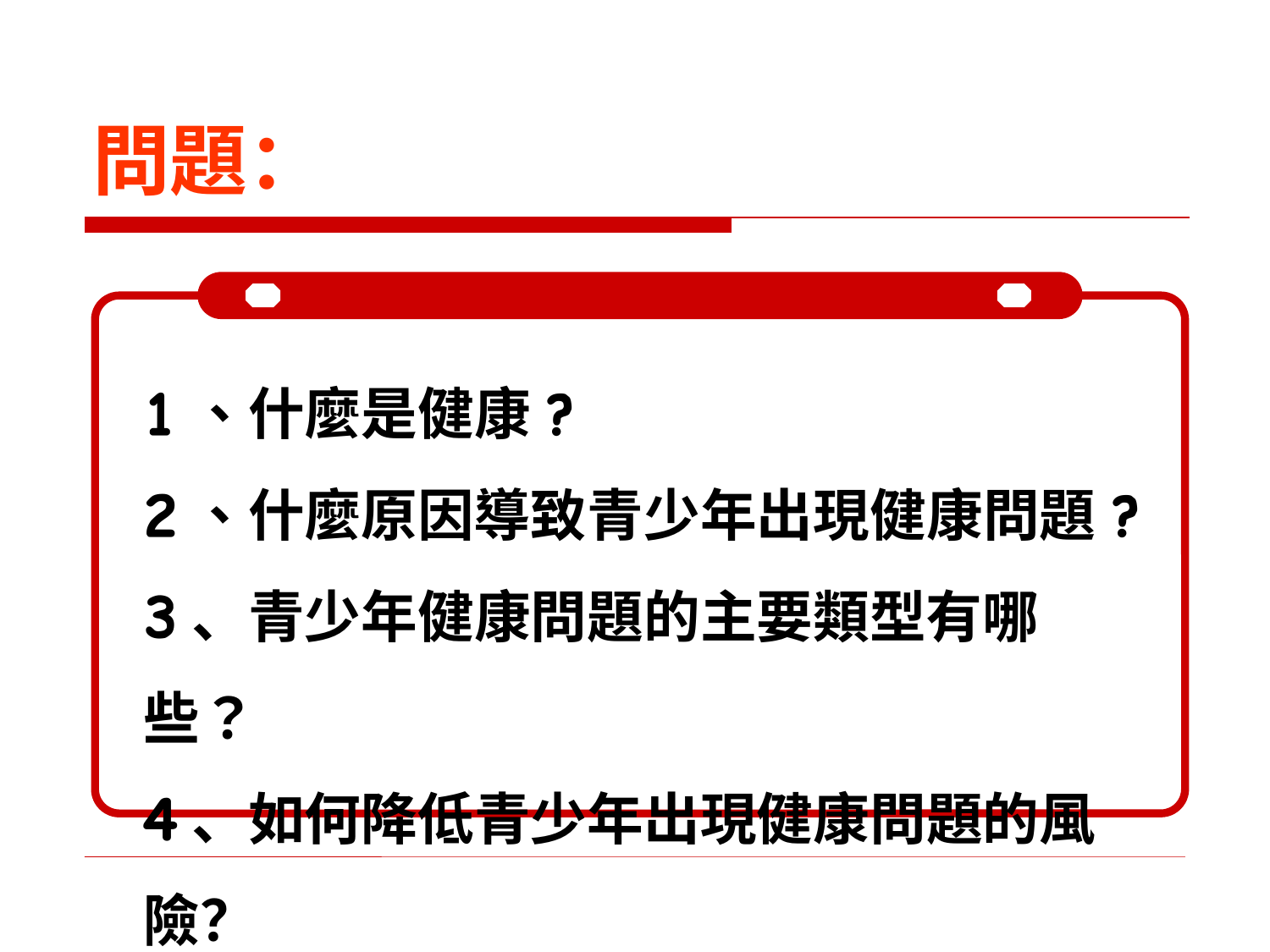

# 問題：

1、什麼是健康?
2、什麼原因導致青少年出現健康問題?
3、青少年健康問題的主要類型有哪些？
4、如何降低青少年出現健康問題的風險？